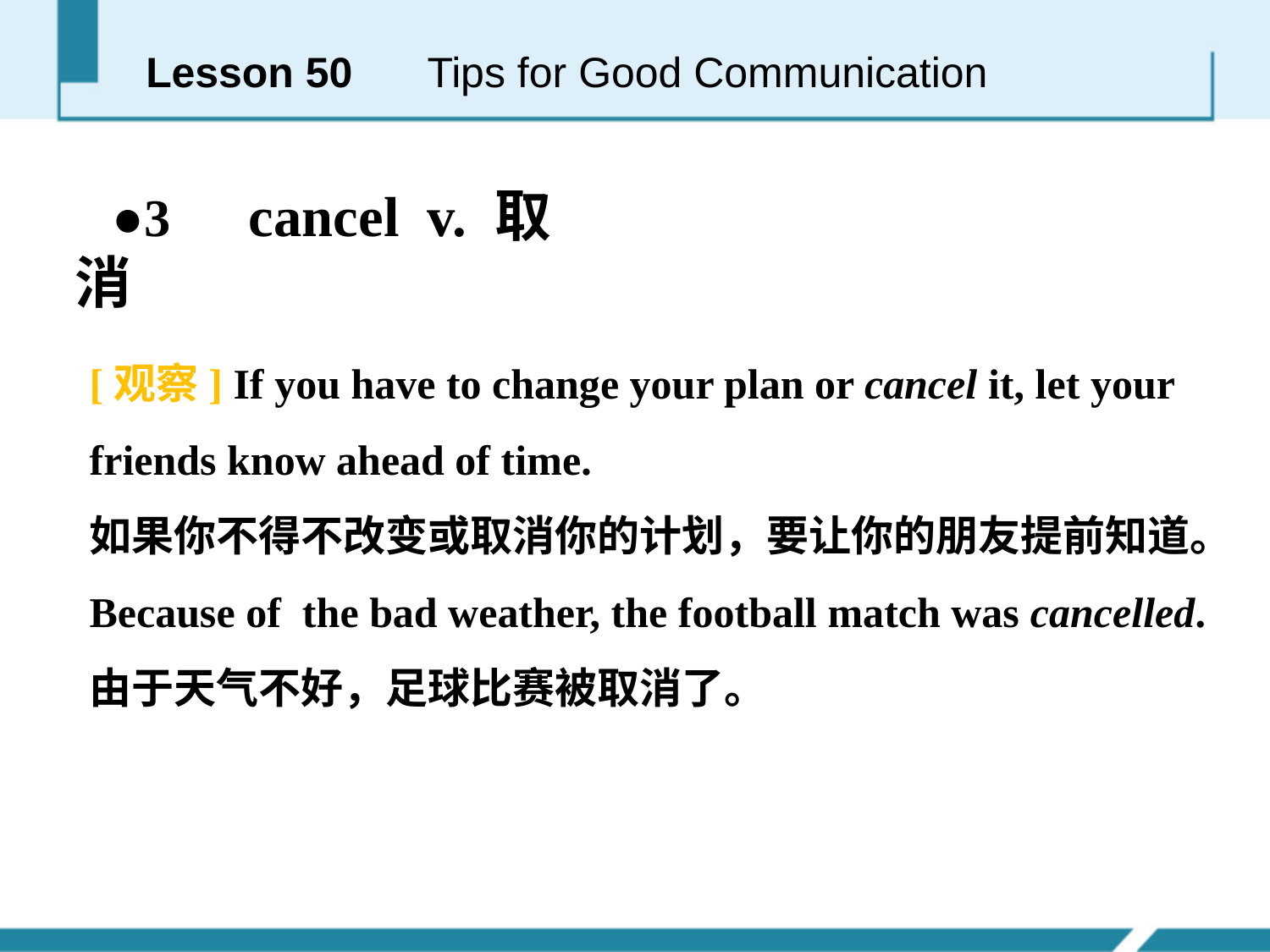

Lesson 50 　Tips for Good Communication
●3　cancel  v. 取消
[观察] If you have to change your plan or cancel it, let your friends know ahead of time.
如果你不得不改变或取消你的计划，要让你的朋友提前知道。
Because of  the bad weather, the football match was cancelled.
由于天气不好，足球比赛被取消了。